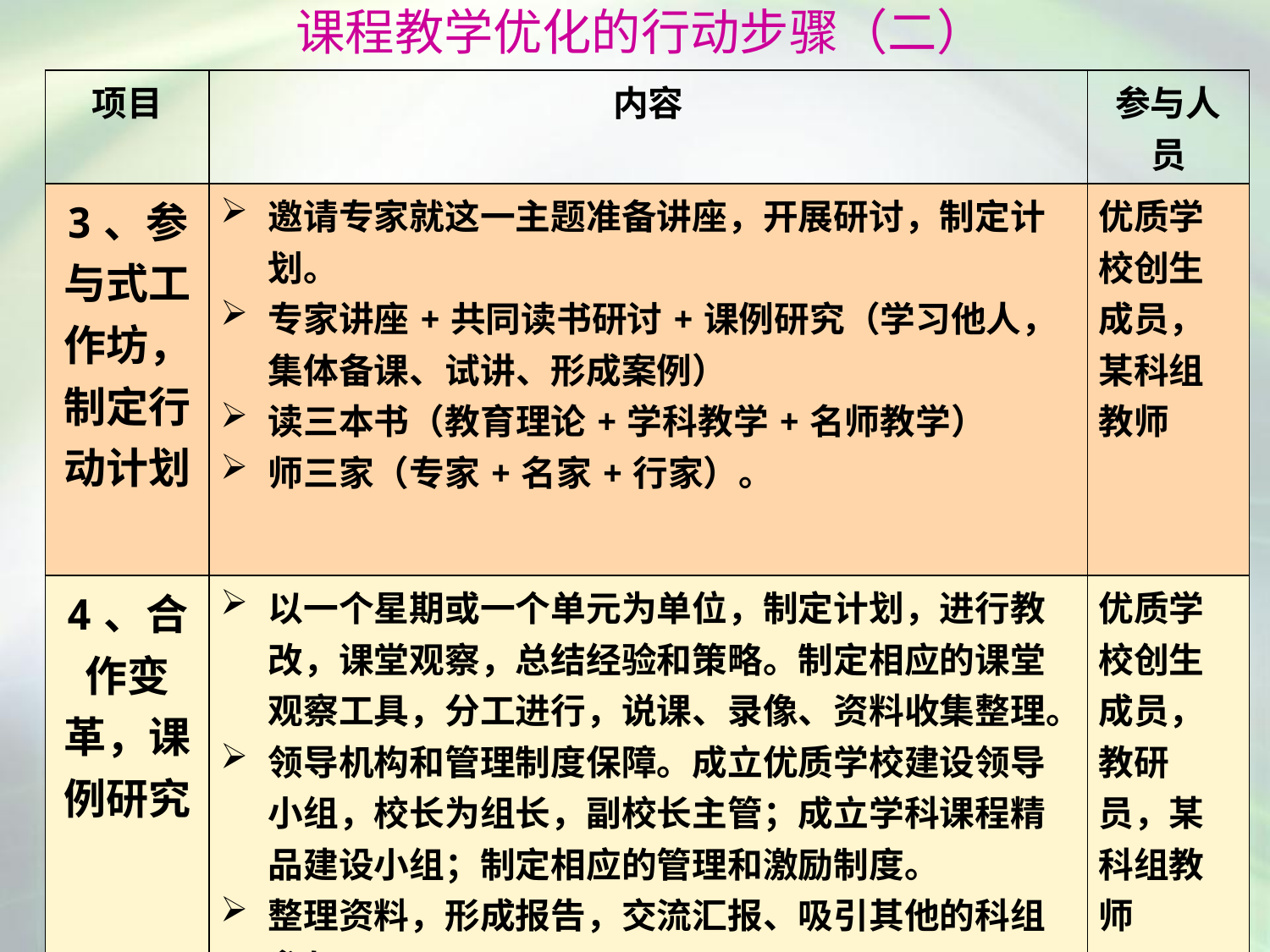

课程教学优化的行动步骤（二）
| 项目 | 内容 | 参与人员 |
| --- | --- | --- |
| 3、参与式工作坊，制定行动计划 | 邀请专家就这一主题准备讲座，开展研讨，制定计划。 专家讲座+共同读书研讨+课例研究（学习他人，集体备课、试讲、形成案例） 读三本书（教育理论+学科教学+名师教学） 师三家（专家+名家+行家）。 | 优质学校创生成员，某科组教师 |
| 4、合作变革，课例研究 | 以一个星期或一个单元为单位，制定计划，进行教改，课堂观察，总结经验和策略。制定相应的课堂观察工具，分工进行，说课、录像、资料收集整理。 领导机构和管理制度保障。成立优质学校建设领导小组，校长为组长，副校长主管；成立学科课程精品建设小组；制定相应的管理和激励制度。 整理资料，形成报告，交流汇报、吸引其他的科组参与。 | 优质学校创生成员，教研员，某科组教师 |